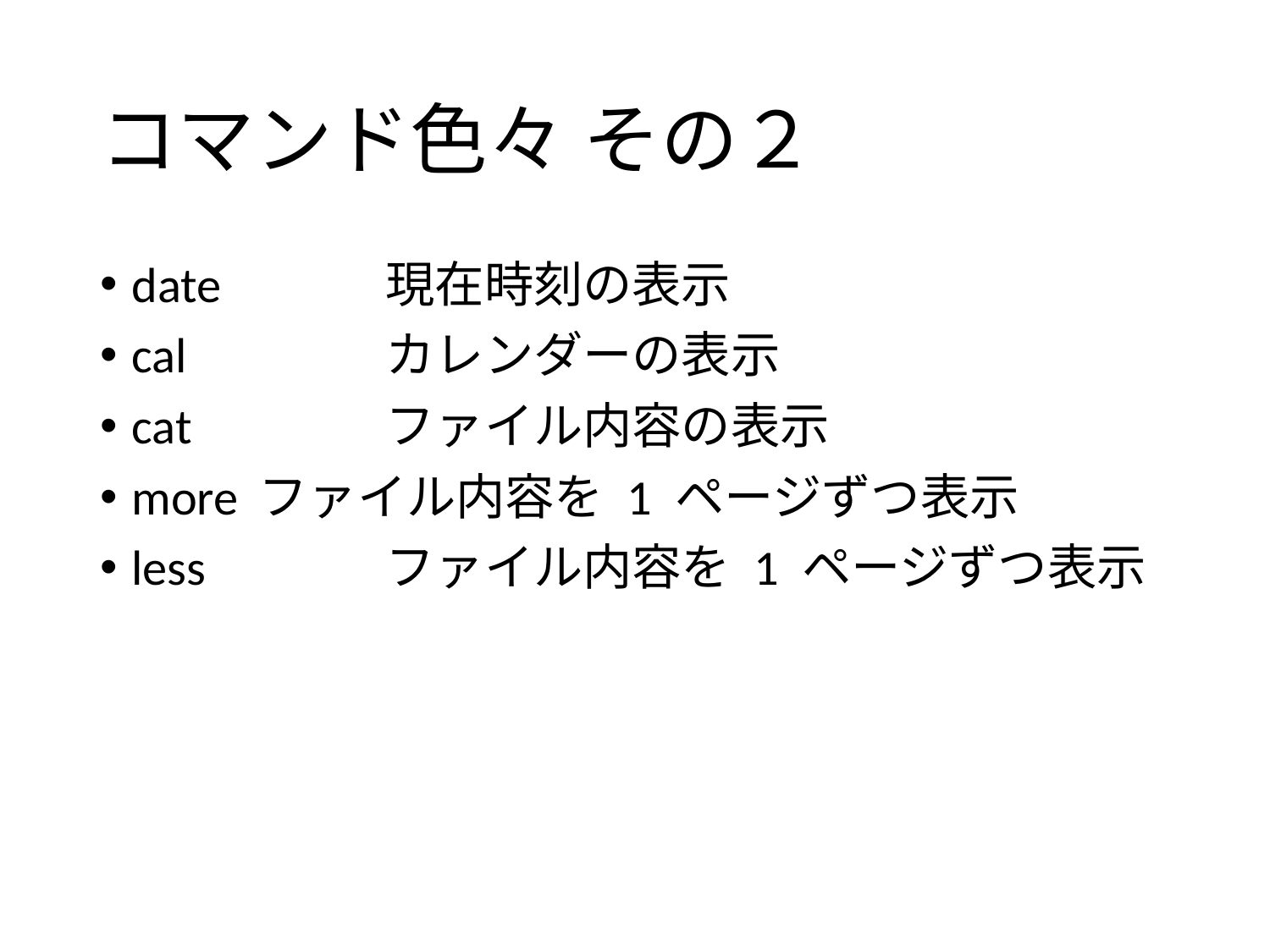

# コマンド色々 その２
date		現在時刻の表示
cal		カレンダーの表示
cat		ファイル内容の表示
more	ファイル内容を 1 ページずつ表示
less		ファイル内容を 1 ページずつ表示